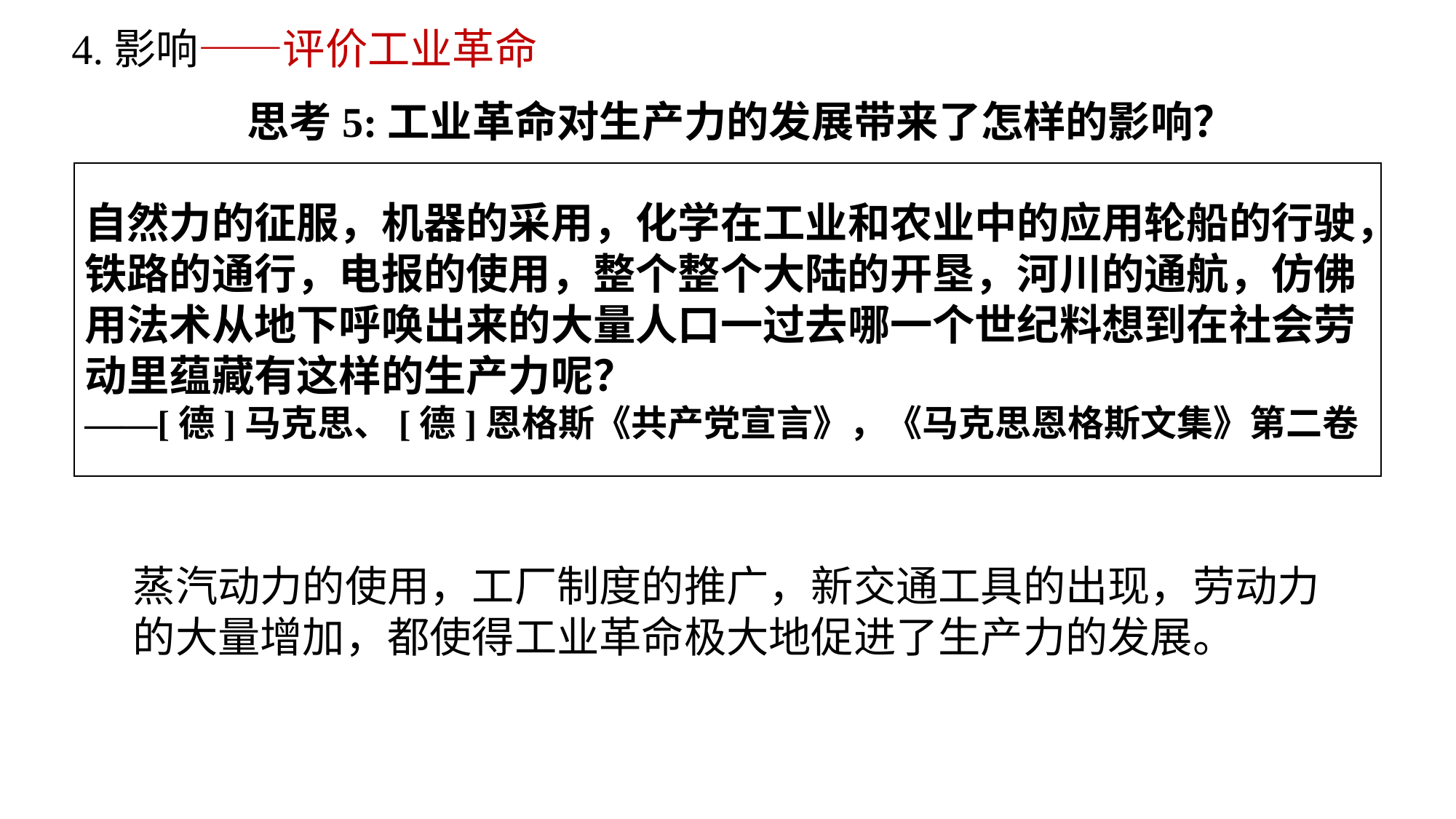

4.影响——评价工业革命
思考5:工业革命对生产力的发展带来了怎样的影响？
自然力的征服，机器的采用，化学在工业和农业中的应用轮船的行驶，铁路的通行，电报的使用，整个整个大陆的开垦，河川的通航，仿佛用法术从地下呼唤出来的大量人口一过去哪一个世纪料想到在社会劳动里蕴藏有这样的生产力呢？
——[德]马克思、[德]恩格斯《共产党宣言》，《马克思恩格斯文集》第二卷
蒸汽动力的使用，工厂制度的推广，新交通工具的出现，劳动力的大量增加，都使得工业革命极大地促进了生产力的发展。